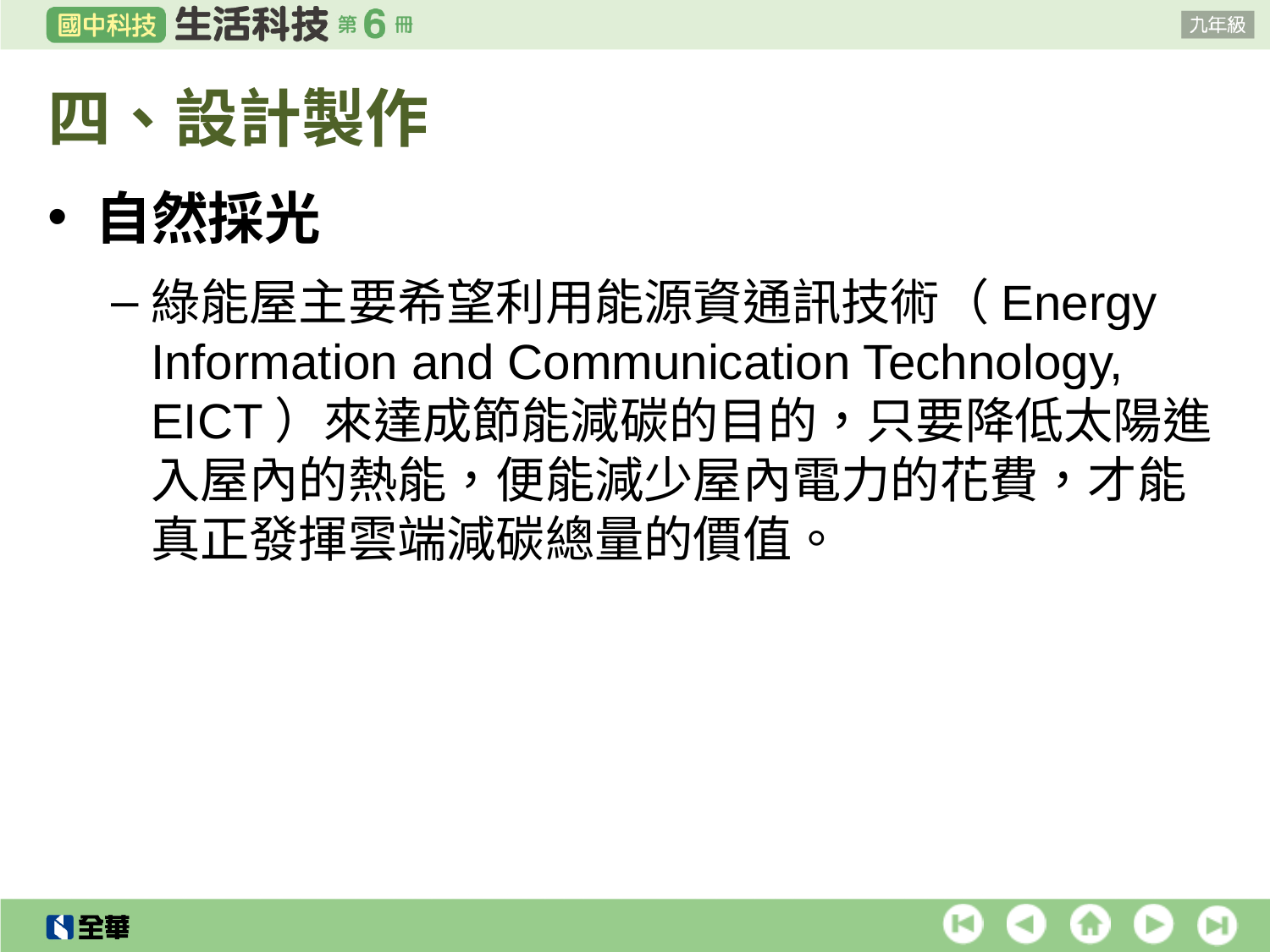

# 四、設計製作
自然採光
綠能屋主要希望利用能源資通訊技術（Energy Information and Communication Technology, EICT）來達成節能減碳的目的，只要降低太陽進入屋內的熱能，便能減少屋內電力的花費，才能真正發揮雲端減碳總量的價值。